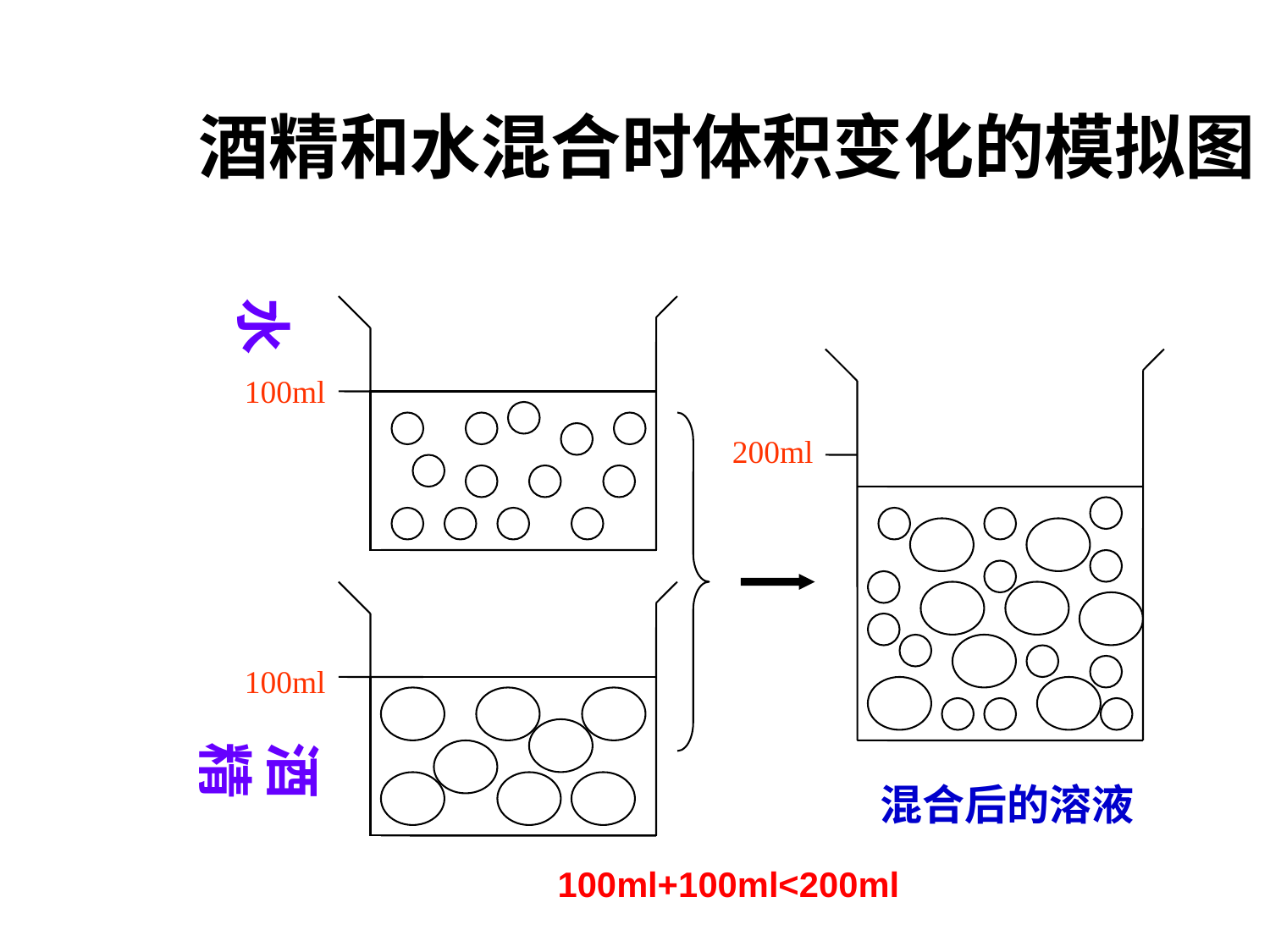

# 酒精和水混合时体积变化的模拟图
水

100ml

200ml

100ml

酒精

混合后的溶液

100ml+100ml<200ml